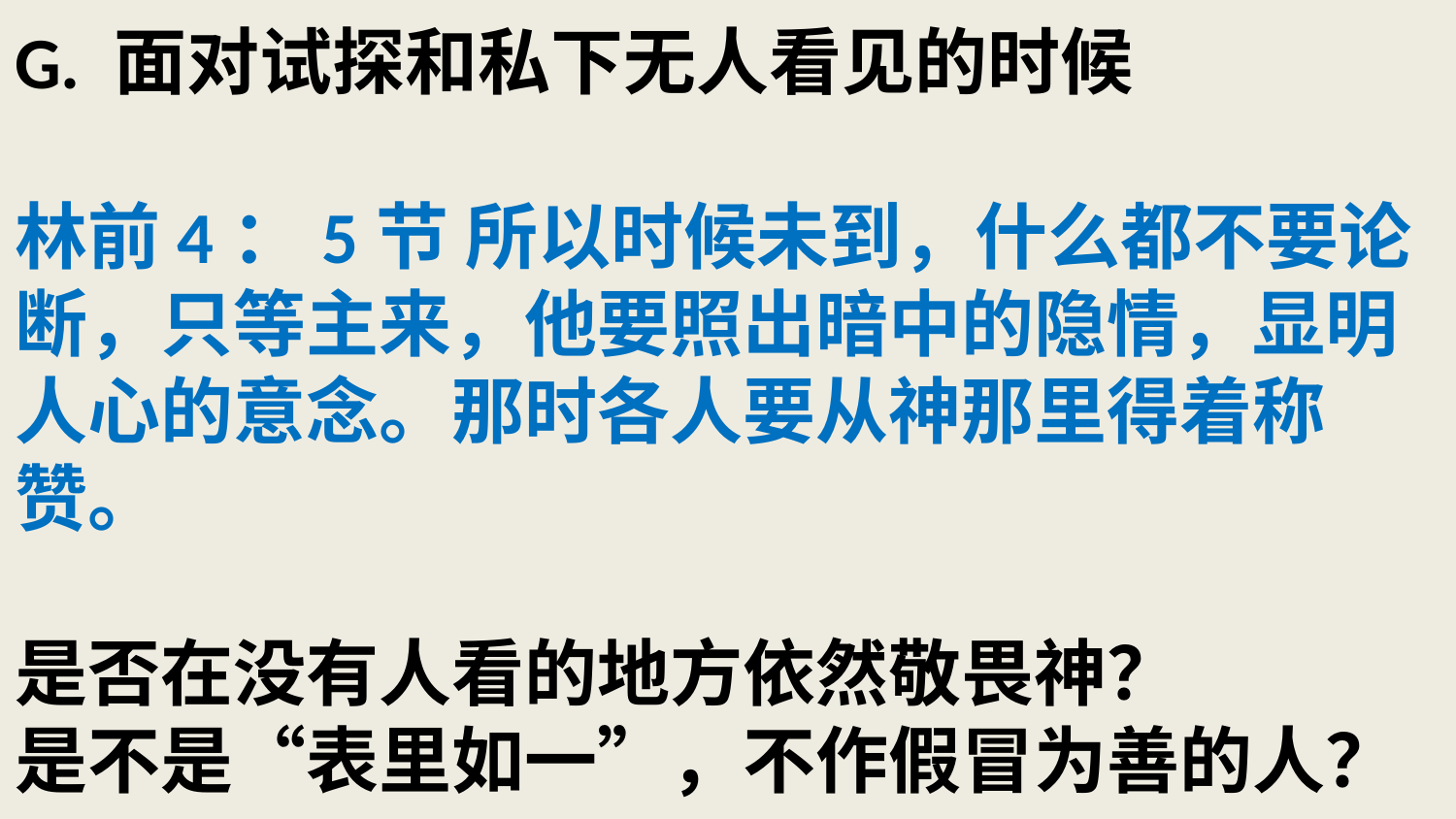

# G. 面对试探和私下无人看见的时候 林前4：5节 所以时候未到，什么都不要论断，只等主来，他要照出暗中的隐情，显明人心的意念。那时各人要从神那里得着称赞。 是否在没有人看的地方依然敬畏神？ 是不是“表里如一”，不作假冒为善的人？